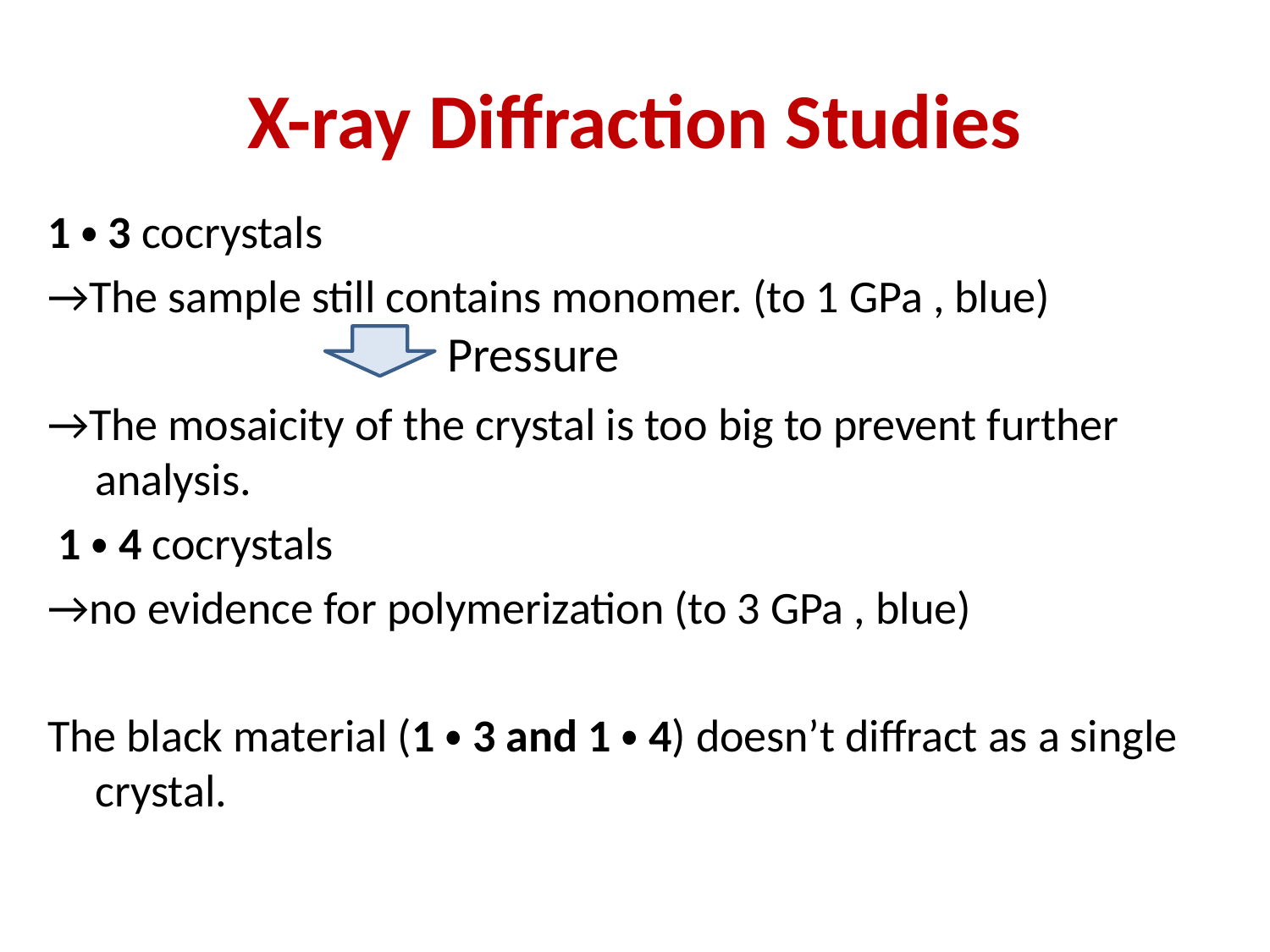

# X-ray Diffraction Studies
1・3 cocrystals
→The sample still contains monomer. (to 1 GPa , blue)

→The mosaicity of the crystal is too big to prevent further analysis.
 1・4 cocrystals
→no evidence for polymerization (to 3 GPa , blue)

The black material (1・3 and 1・4) doesn’t diffract as a single crystal.
Pressure